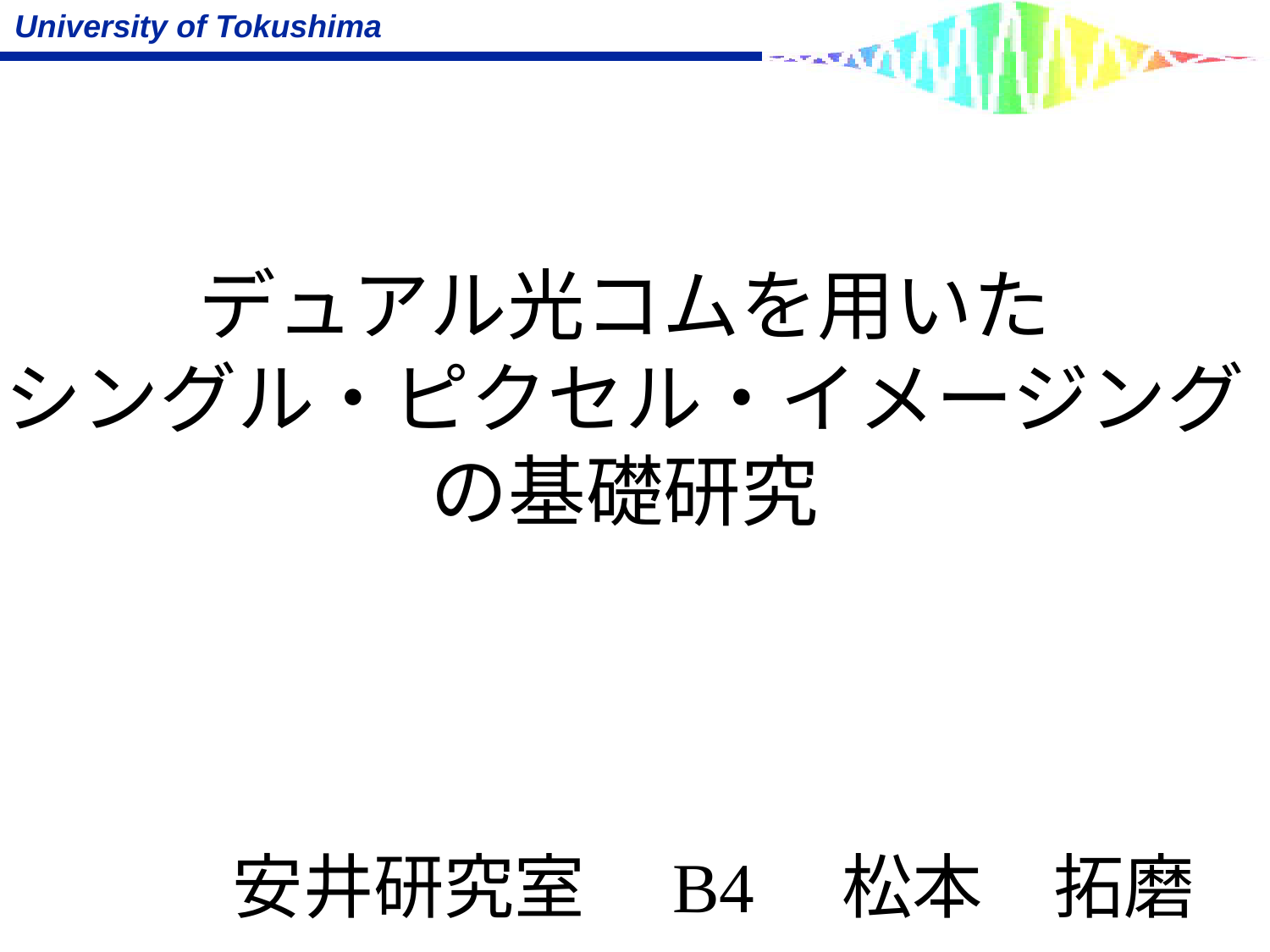

# デュアル光コムを用いた シングル・ピクセル・イメージング の基礎研究
安井研究室　B4　松本　拓磨